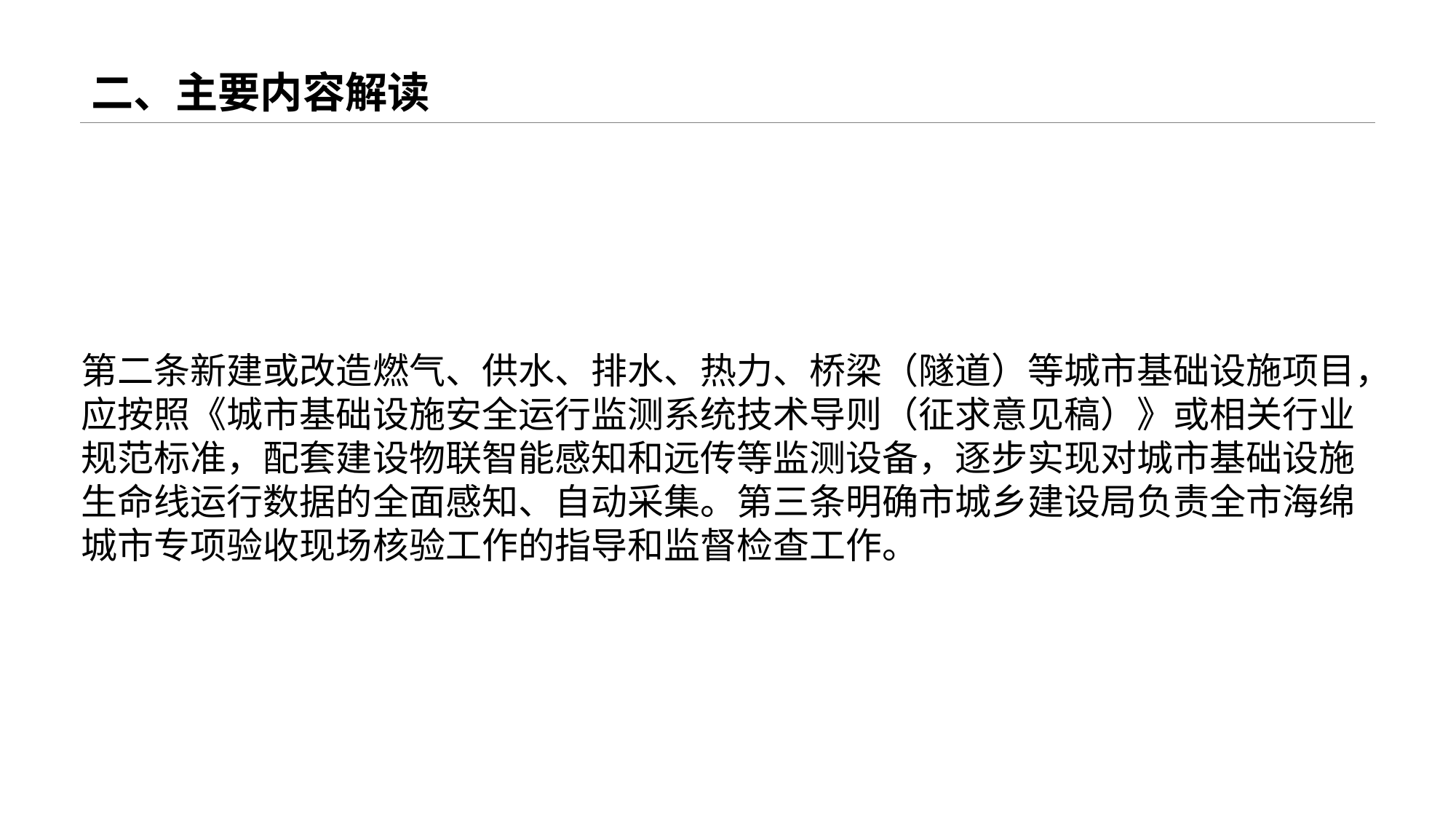

# 二、主要内容解读

第二条新建或改造燃气、供水、排水、热力、桥梁（隧道）等城市基础设施项目，应按照《城市基础设施安全运行监测系统技术导则（征求意见稿）》或相关行业规范标准，配套建设物联智能感知和远传等监测设备，逐步实现对城市基础设施生命线运行数据的全面感知、自动采集。第三条明确市城乡建设局负责全市海绵城市专项验收现场核验工作的指导和监督检查工作。